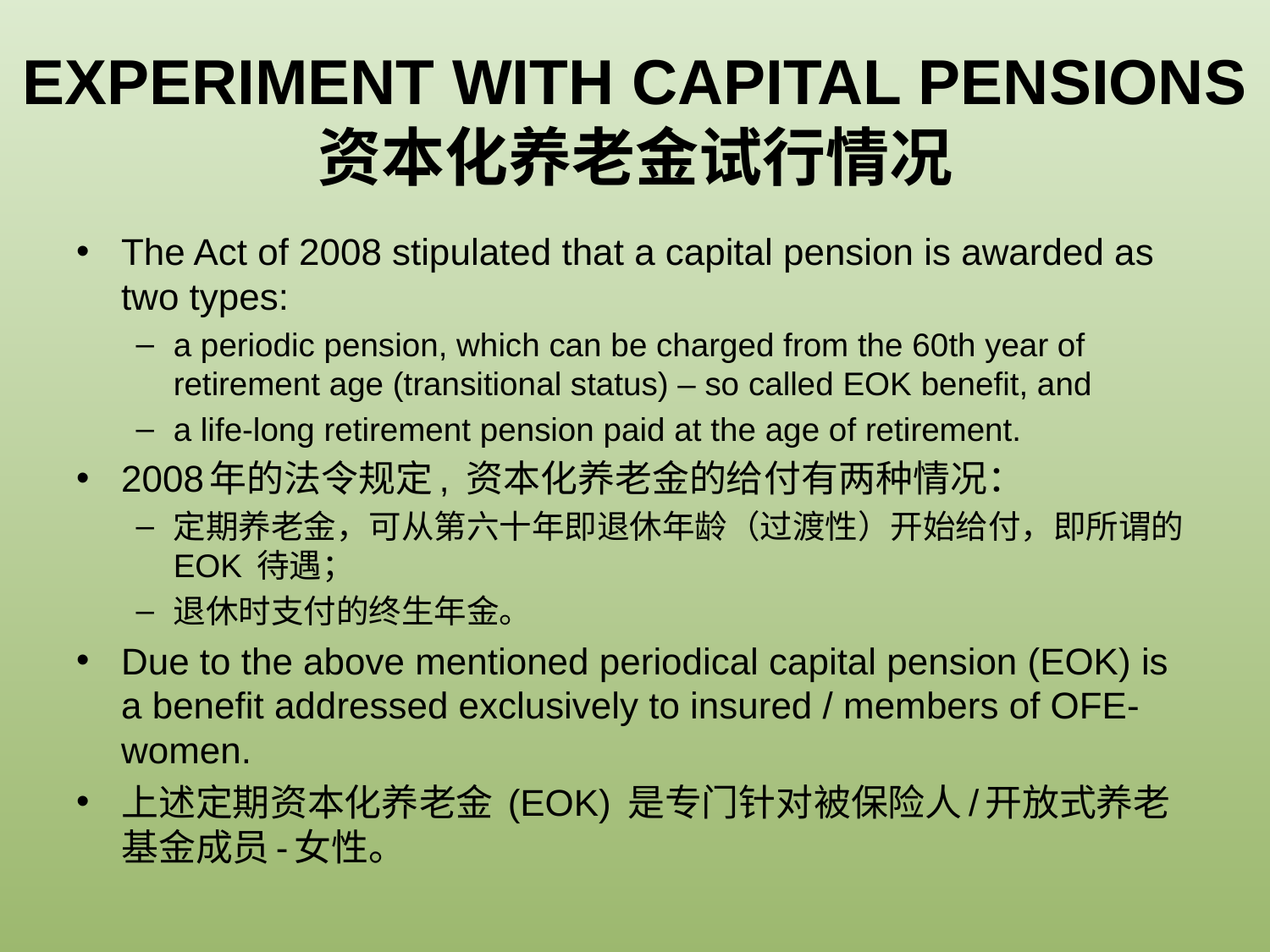

# EXPERIMENT WITH CAPITAL PENSIONS 资本化养老金试行情况
The Act of 2008 stipulated that a capital pension is awarded as two types:
a periodic pension, which can be charged from the 60th year of retirement age (transitional status) – so called EOK benefit, and
a life-long retirement pension paid at the age of retirement.
2008年的法令规定, 资本化养老金的给付有两种情况：
定期养老金，可从第六十年即退休年龄（过渡性）开始给付，即所谓的 EOK 待遇；
退休时支付的终生年金。
Due to the above mentioned periodical capital pension (EOK) is a benefit addressed exclusively to insured / members of OFE-women.
上述定期资本化养老金 (EOK) 是专门针对被保险人/开放式养老基金成员-女性。